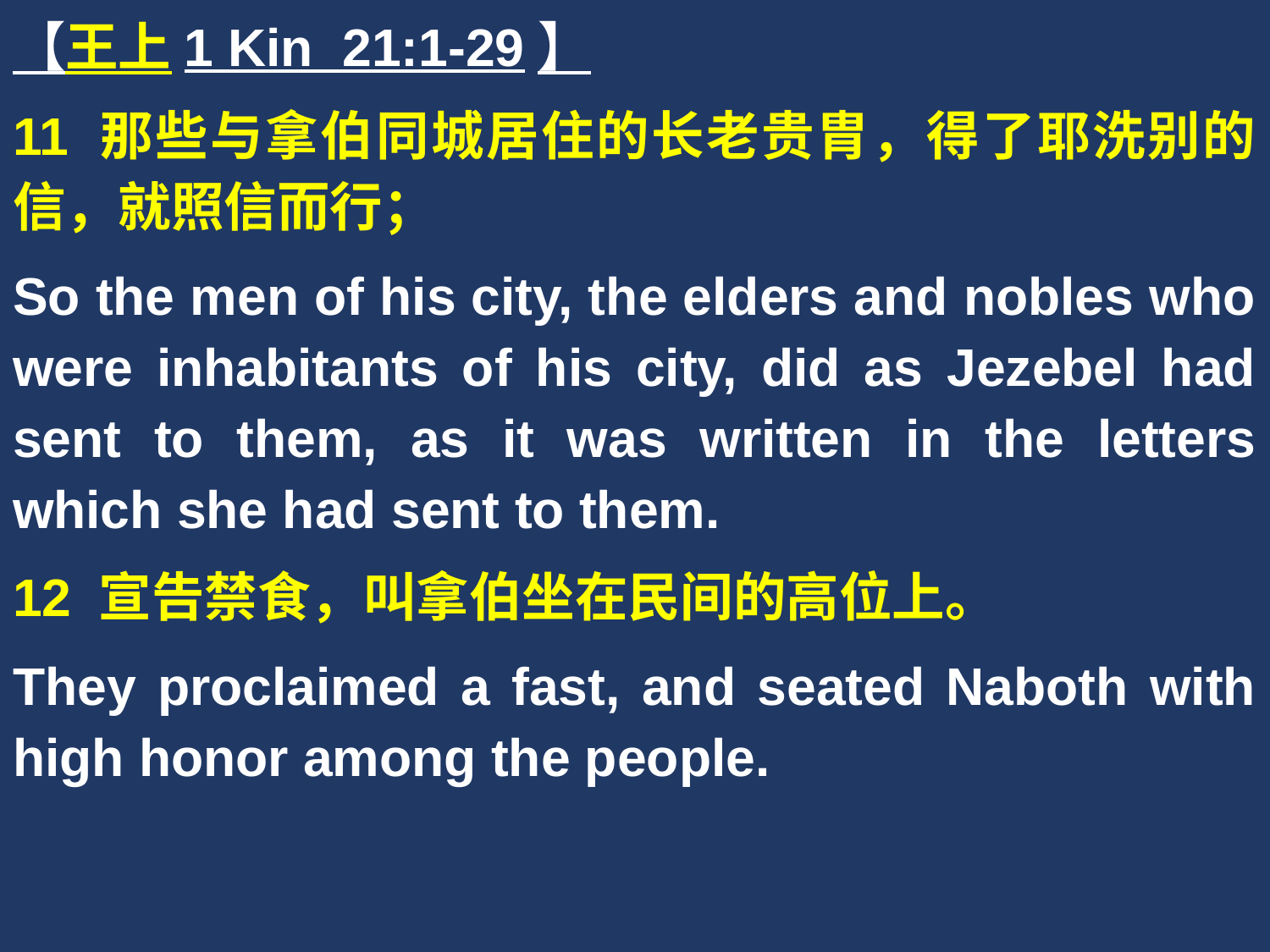

【王上1 Kin  21:1-29】
11 那些与拿伯同城居住的长老贵胄，得了耶洗别的信，就照信而行；
So the men of his city, the elders and nobles who were inhabitants of his city, did as Jezebel had sent to them, as it was written in the letters which she had sent to them.
12 宣告禁食，叫拿伯坐在民间的高位上。
They proclaimed a fast, and seated Naboth with high honor among the people.